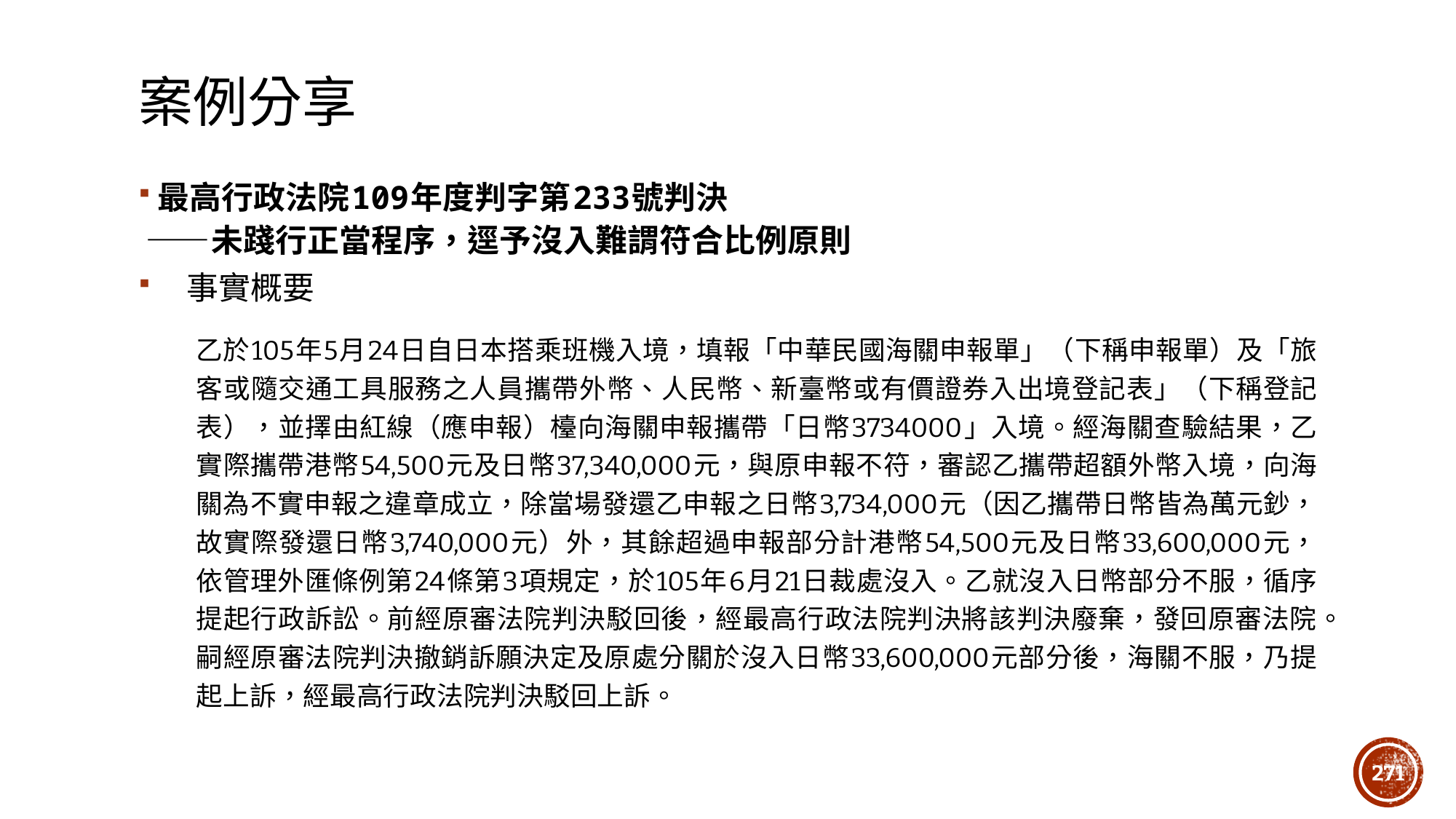

# 案例分享
最高行政法院109年度判字第233號判決
 ——未踐行正當程序，逕予沒入難謂符合比例原則
事實概要

乙於105年5月24日自日本搭乘班機入境，填報「中華民國海關申報單」（下稱申報單）及「旅客或隨交通工具服務之人員攜帶外幣、人民幣、新臺幣或有價證券入出境登記表」（下稱登記表），並擇由紅線（應申報）檯向海關申報攜帶「日幣3734000」入境。經海關查驗結果，乙實際攜帶港幣54,500元及日幣37,340,000元，與原申報不符，審認乙攜帶超額外幣入境，向海關為不實申報之違章成立，除當場發還乙申報之日幣3,734,000元（因乙攜帶日幣皆為萬元鈔，故實際發還日幣3,740,000元）外，其餘超過申報部分計港幣54,500元及日幣33,600,000元，依管理外匯條例第24條第3項規定，於105年6月21日裁處沒入。乙就沒入日幣部分不服，循序提起行政訴訟。前經原審法院判決駁回後，經最高行政法院判決將該判決廢棄，發回原審法院。嗣經原審法院判決撤銷訴願決定及原處分關於沒入日幣33,600,000元部分後，海關不服，乃提起上訴，經最高行政法院判決駁回上訴。

271